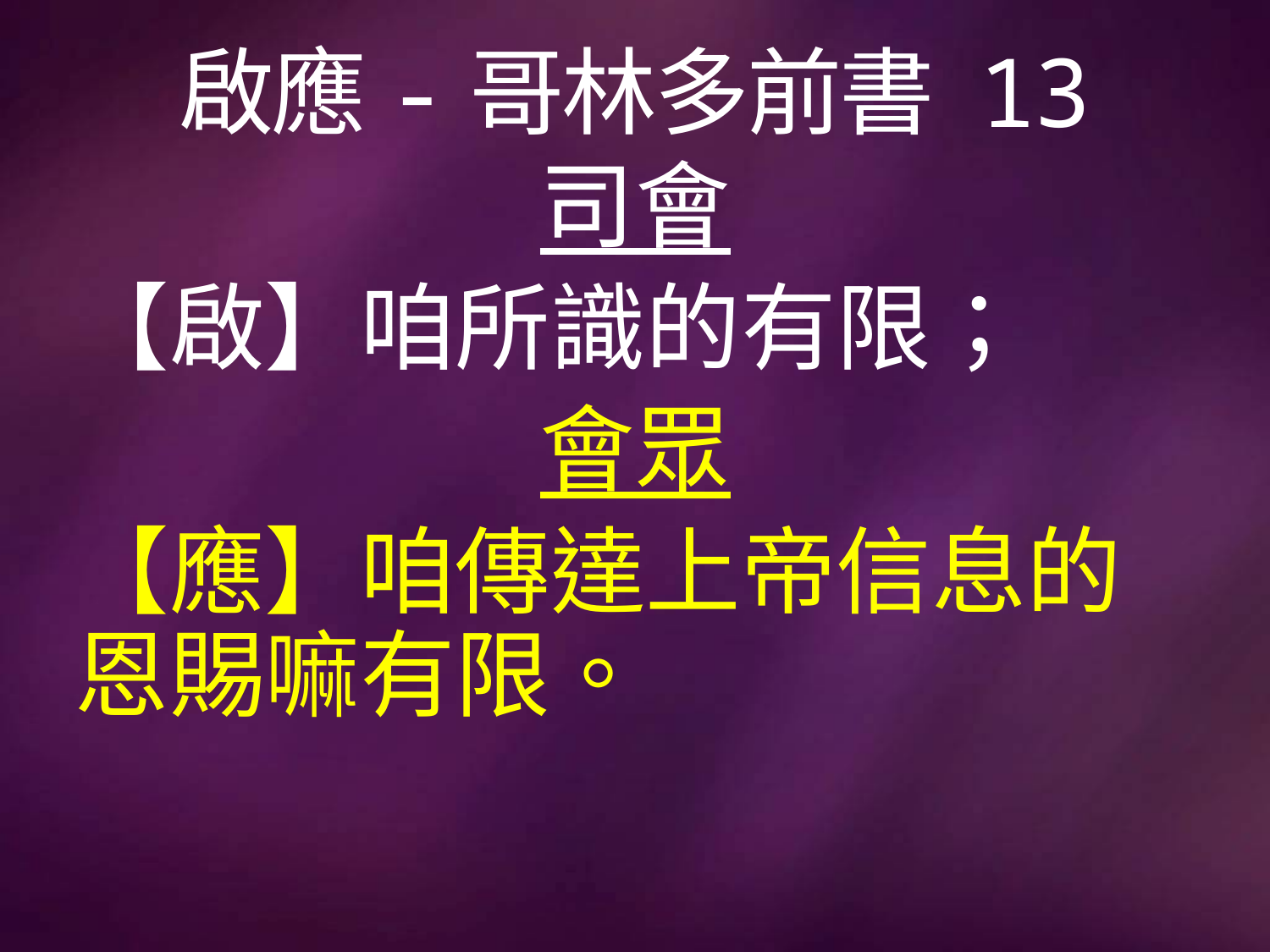

# 啟應-哥林多前書 13
司會
【啟】咱所識的有限；
會眾
【應】咱傳達上帝信息的恩賜嘛有限。